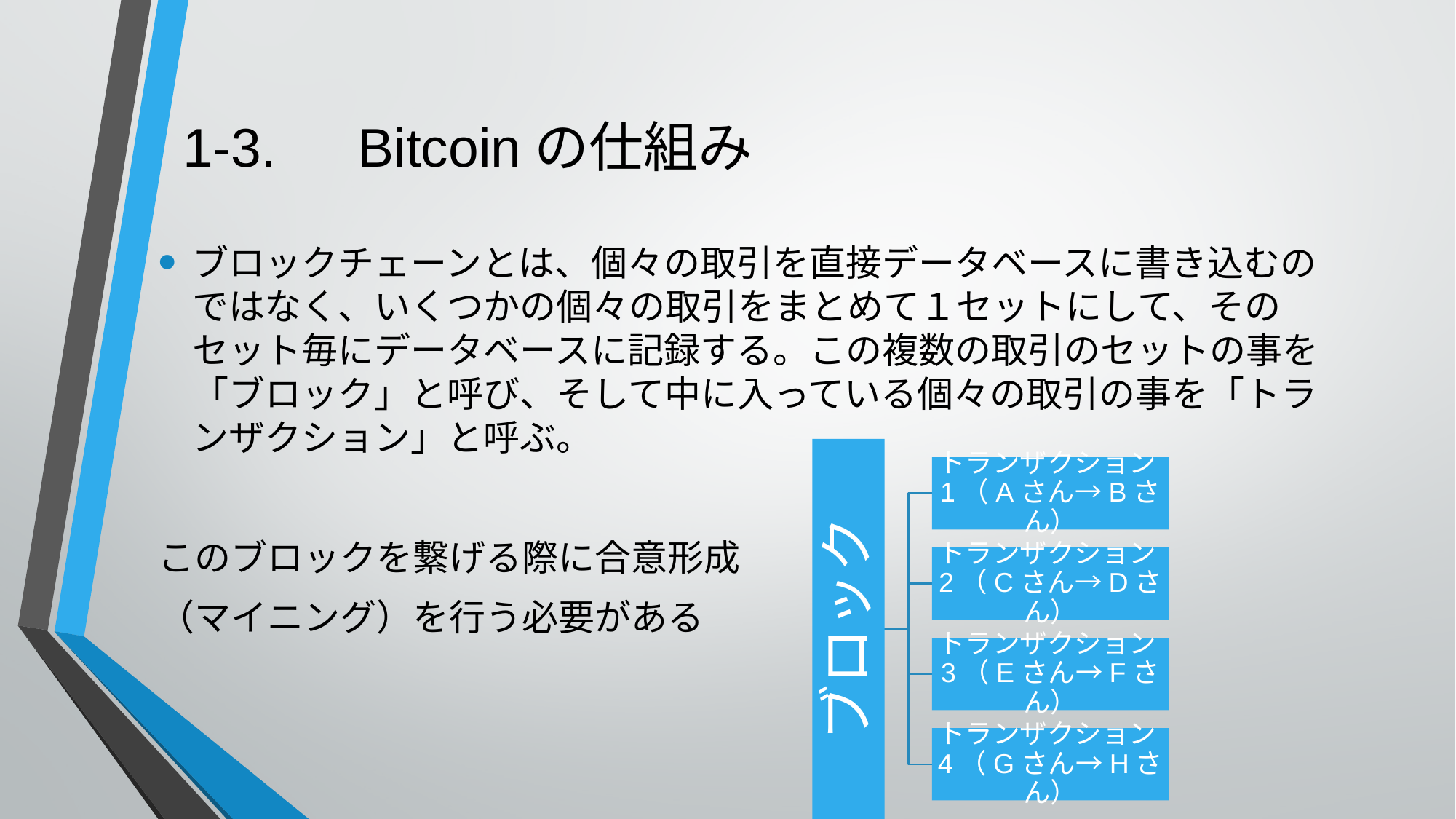

1-3.　Bitcoinの仕組み
ブロックチェーンとは、個々の取引を直接データベースに書き込むのではなく、いくつかの個々の取引をまとめて１セットにして、そのセット毎にデータベースに記録する。この複数の取引のセットの事を「ブロック」と呼び、そして中に入っている個々の取引の事を「トランザクション」と呼ぶ。

このブロックを繋げる際に合意形成
（マイニング）を行う必要がある

ブロック
トランザクション1（Aさん→Bさん）
トランザクション2（Cさん→Dさん）
トランザクション3（Eさん→Fさん）
トランザクション4（Gさん→Hさん）